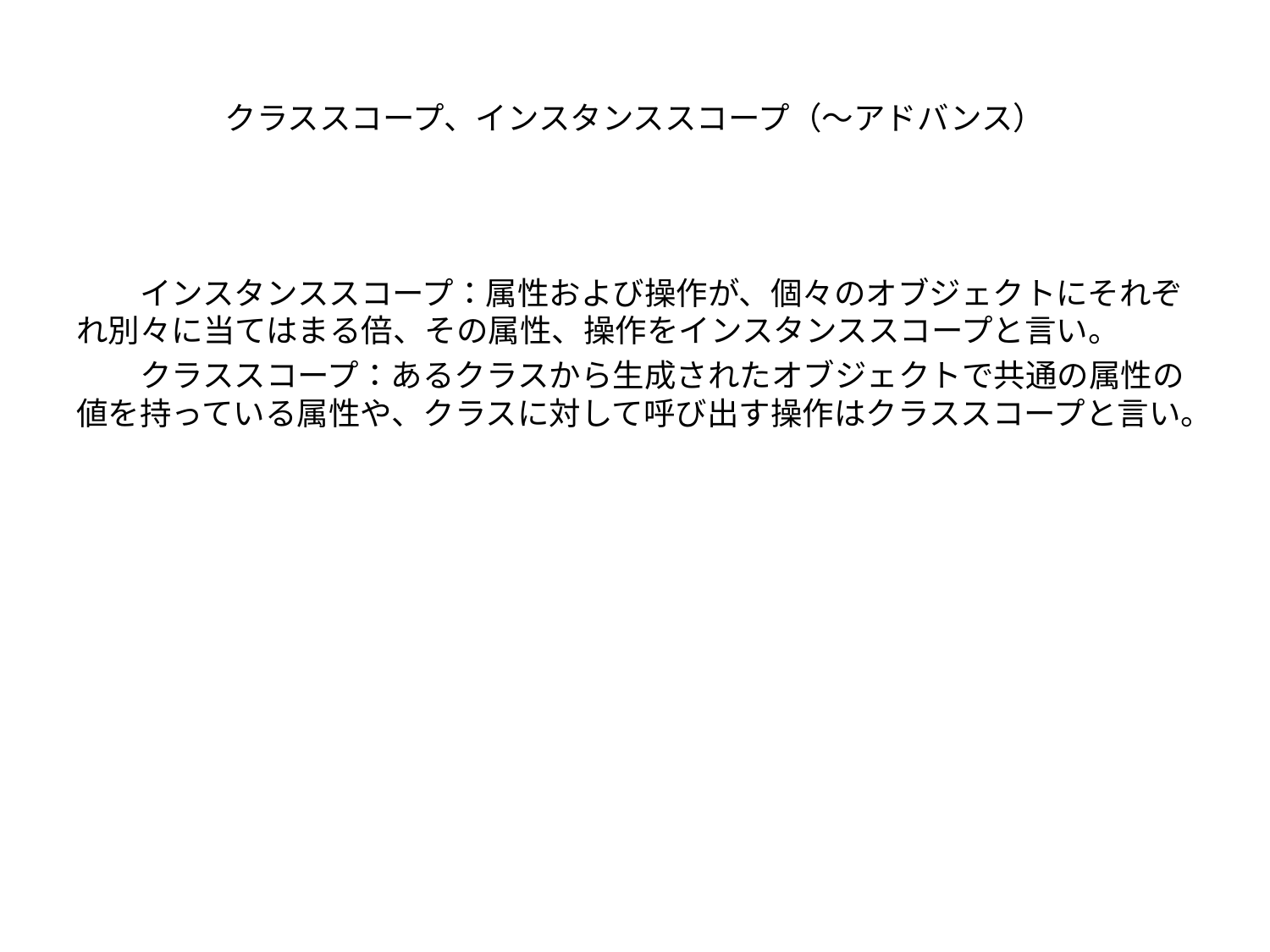

# クラススコープ、インスタンススコープ（～アドバンス）

　　インスタンススコープ：属性および操作が、個々のオブジェクトにそれぞれ別々に当てはまる倍、その属性、操作をインスタンススコープと言い。
　　クラススコープ：あるクラスから生成されたオブジェクトで共通の属性の値を持っている属性や、クラスに対して呼び出す操作はクラススコープと言い。